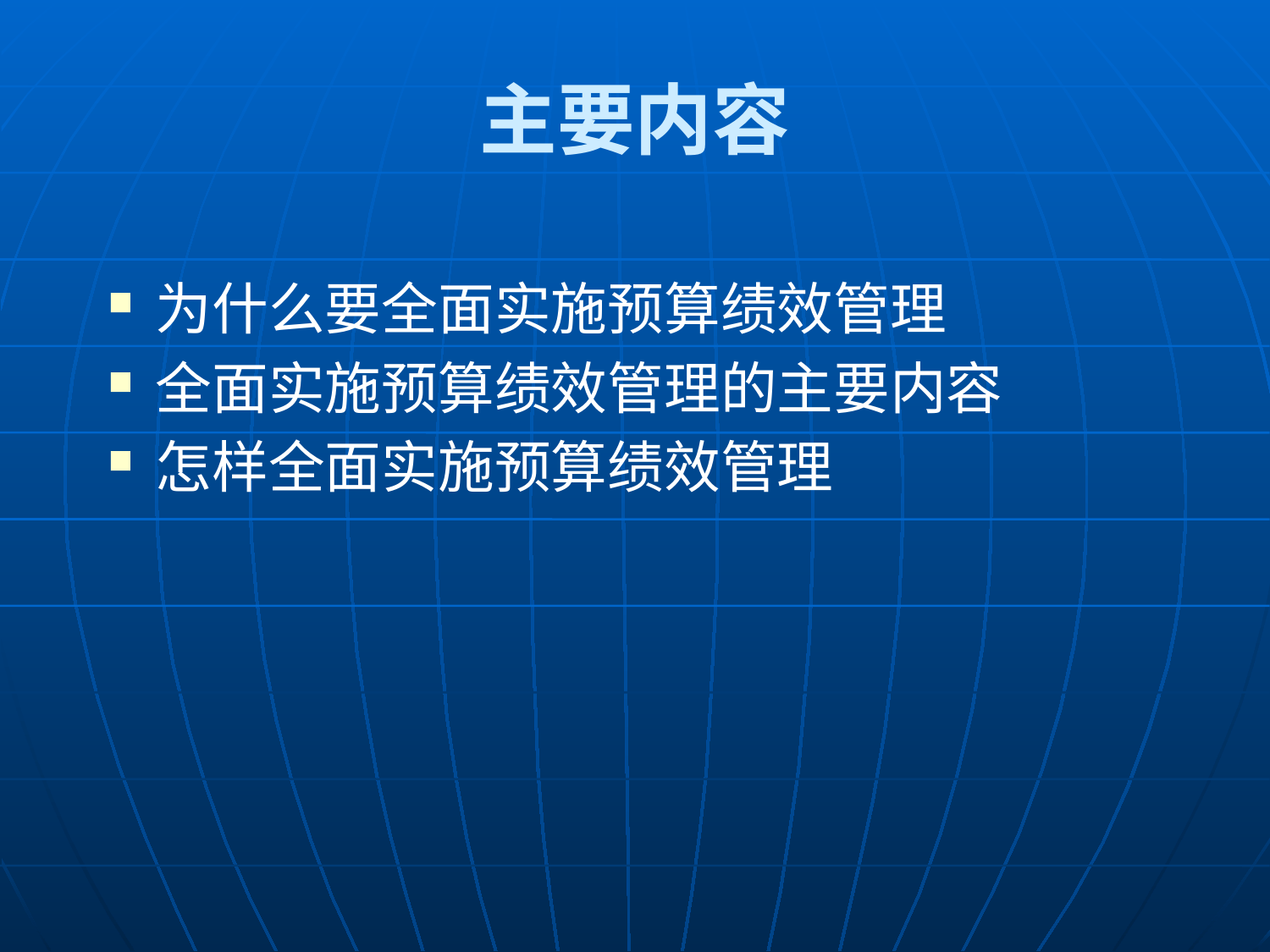

# 主要内容

为什么要全面实施预算绩效管理
全面实施预算绩效管理的主要内容
怎样全面实施预算绩效管理